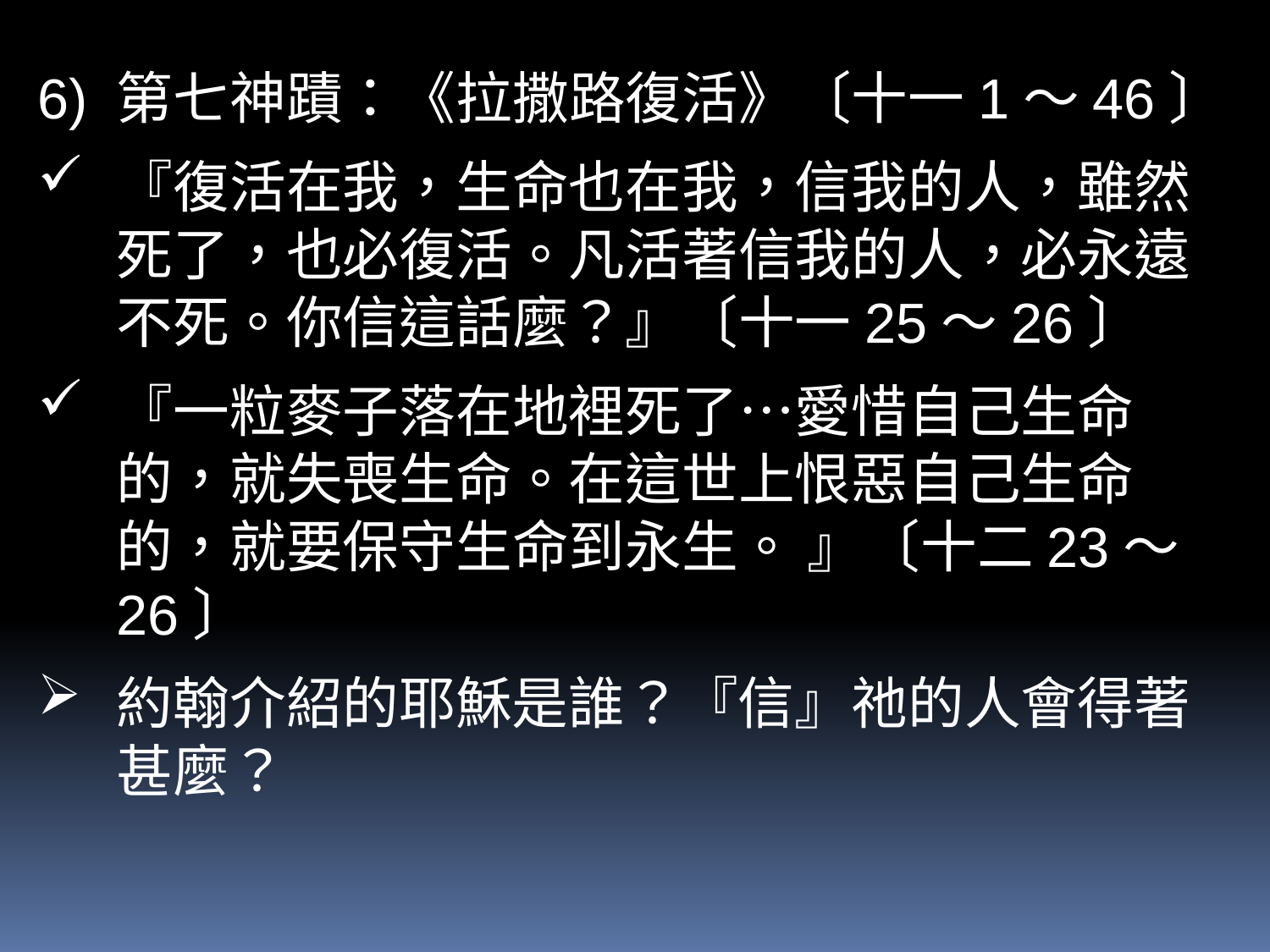

第七神蹟：《拉撒路復活》〔十一1～46〕
『復活在我，生命也在我，信我的人，雖然死了，也必復活。凡活著信我的人，必永遠不死。你信這話麼？』〔十一25～26〕
『一粒麥子落在地裡死了…愛惜自己生命的，就失喪生命。在這世上恨惡自己生命的，就要保守生命到永生。 』〔十二23～26〕
約翰介紹的耶穌是誰？『信』祂的人會得著甚麼？